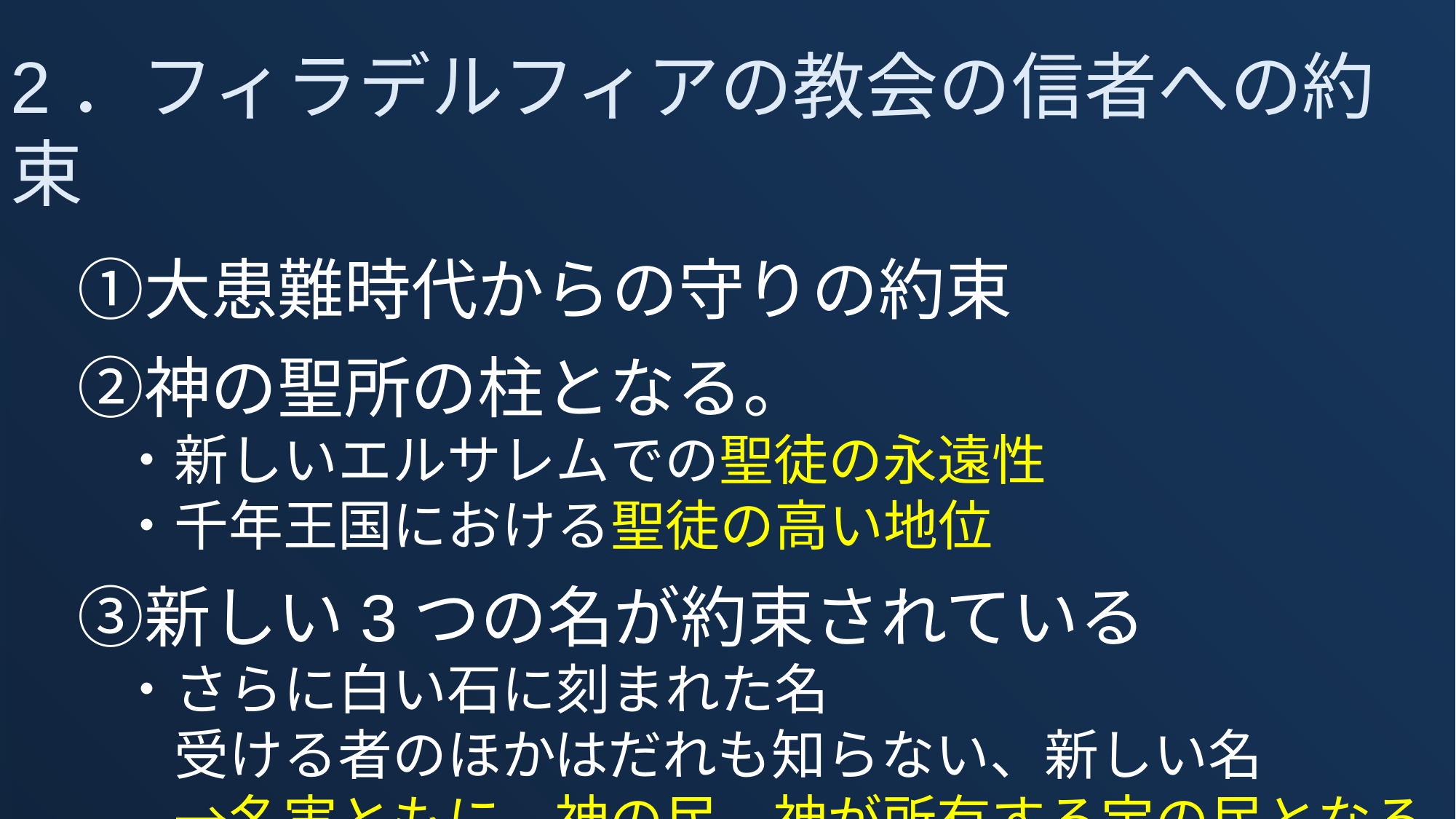

2．フィラデルフィアの教会の信者への約束

　①大患難時代からの守りの約束

　②神の聖所の柱となる。
　　・新しいエルサレムでの聖徒の永遠性
　　・千年王国における聖徒の高い地位

　③新しい3つの名が約束されている
　　・さらに白い石に刻まれた名
　　　受ける者のほかはだれも知らない、新しい名
　　　→名実ともに、神の民、神が所有する宝の民となる。